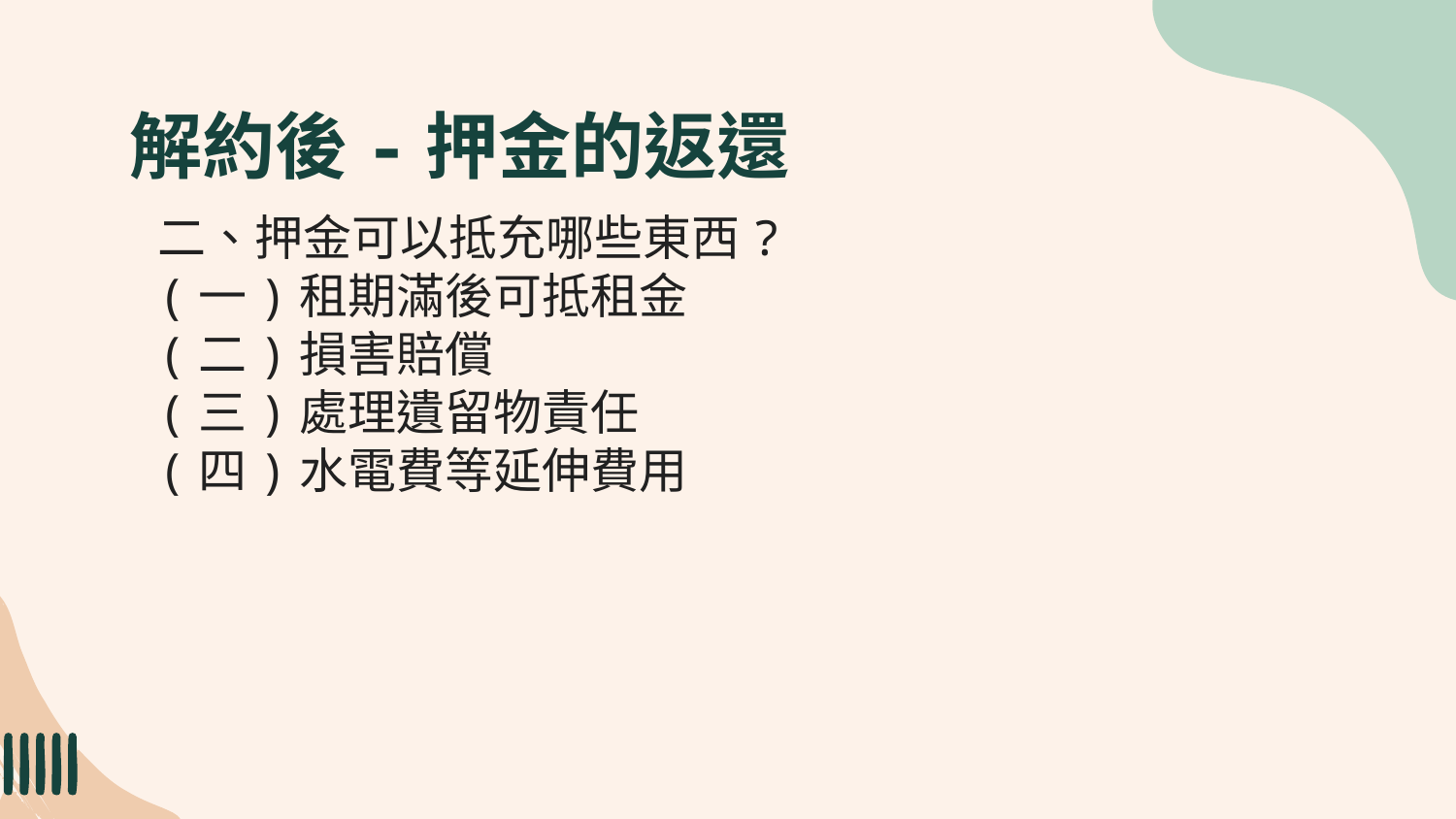

# 解約後-押金的返還
二、押金可以抵充哪些東西?
(一)租期滿後可抵租金
(二)損害賠償
(三)處理遺留物責任
(四)水電費等延伸費用